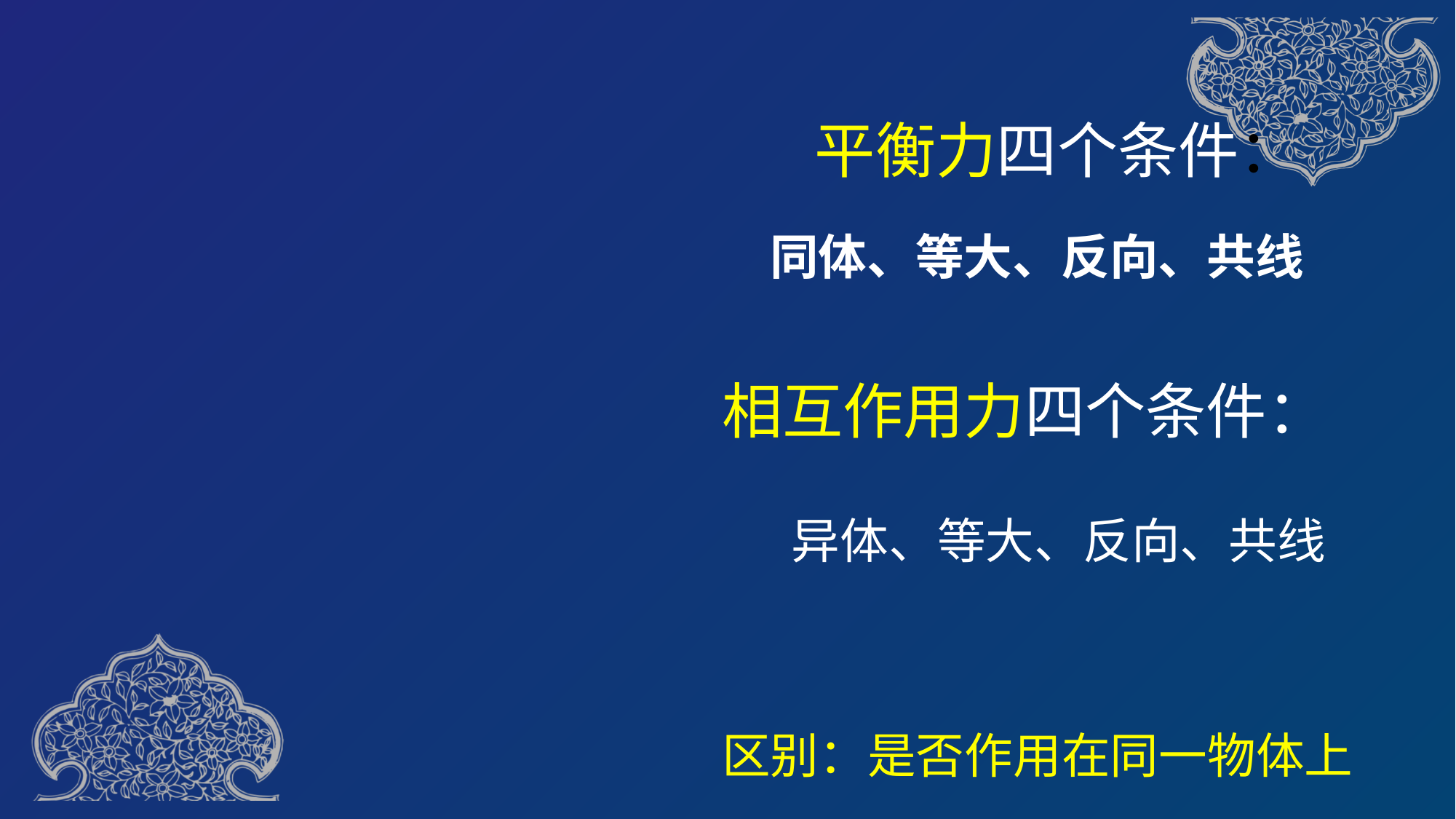

平衡力四个条件：
同体、等大、反向、共线
相互作用力四个条件：
异体、等大、反向、共线
区别：是否作用在同一物体上